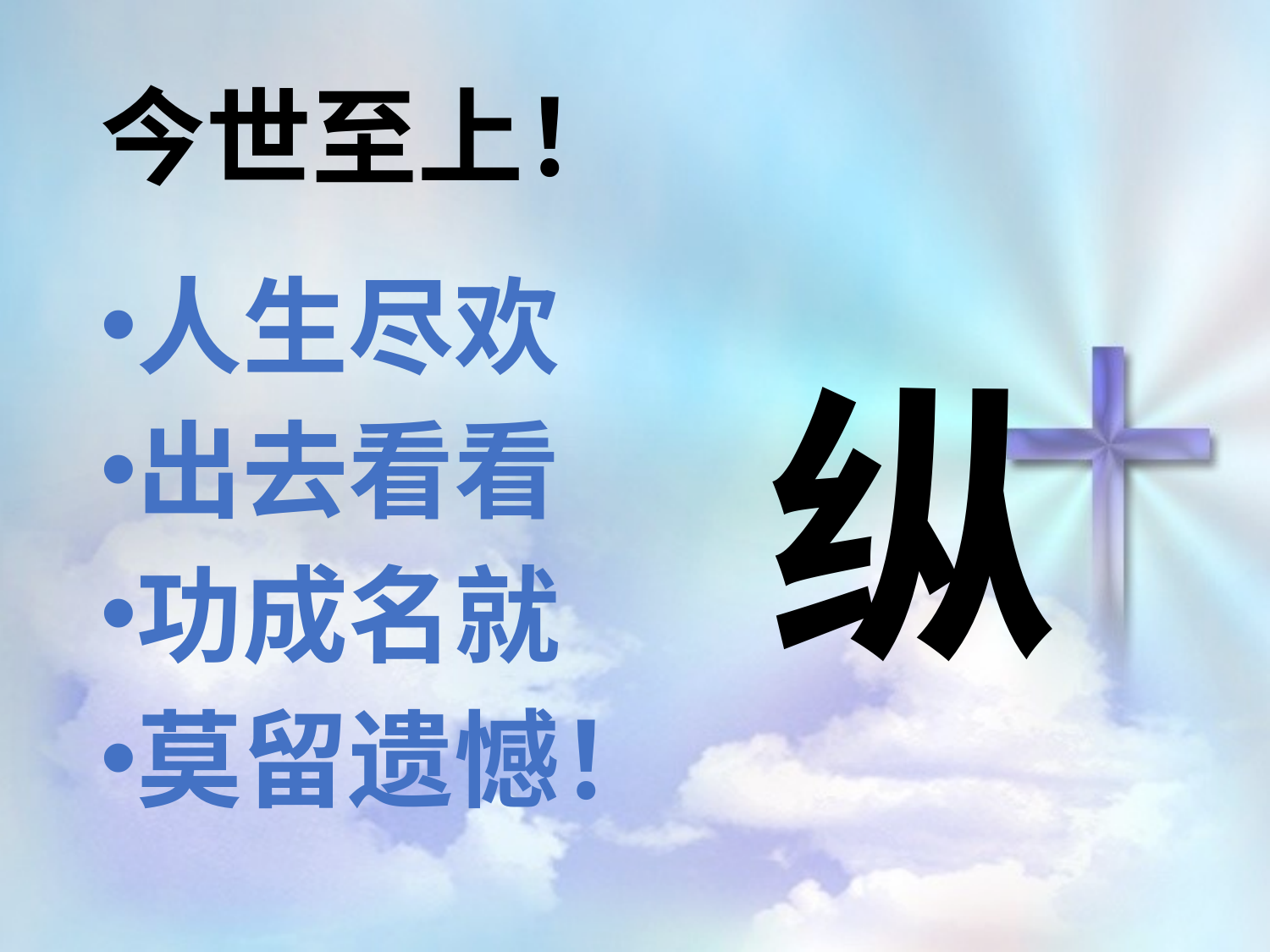

# 今世至上！
人生尽欢
出去看看
功成名就
莫留遗憾！

纵